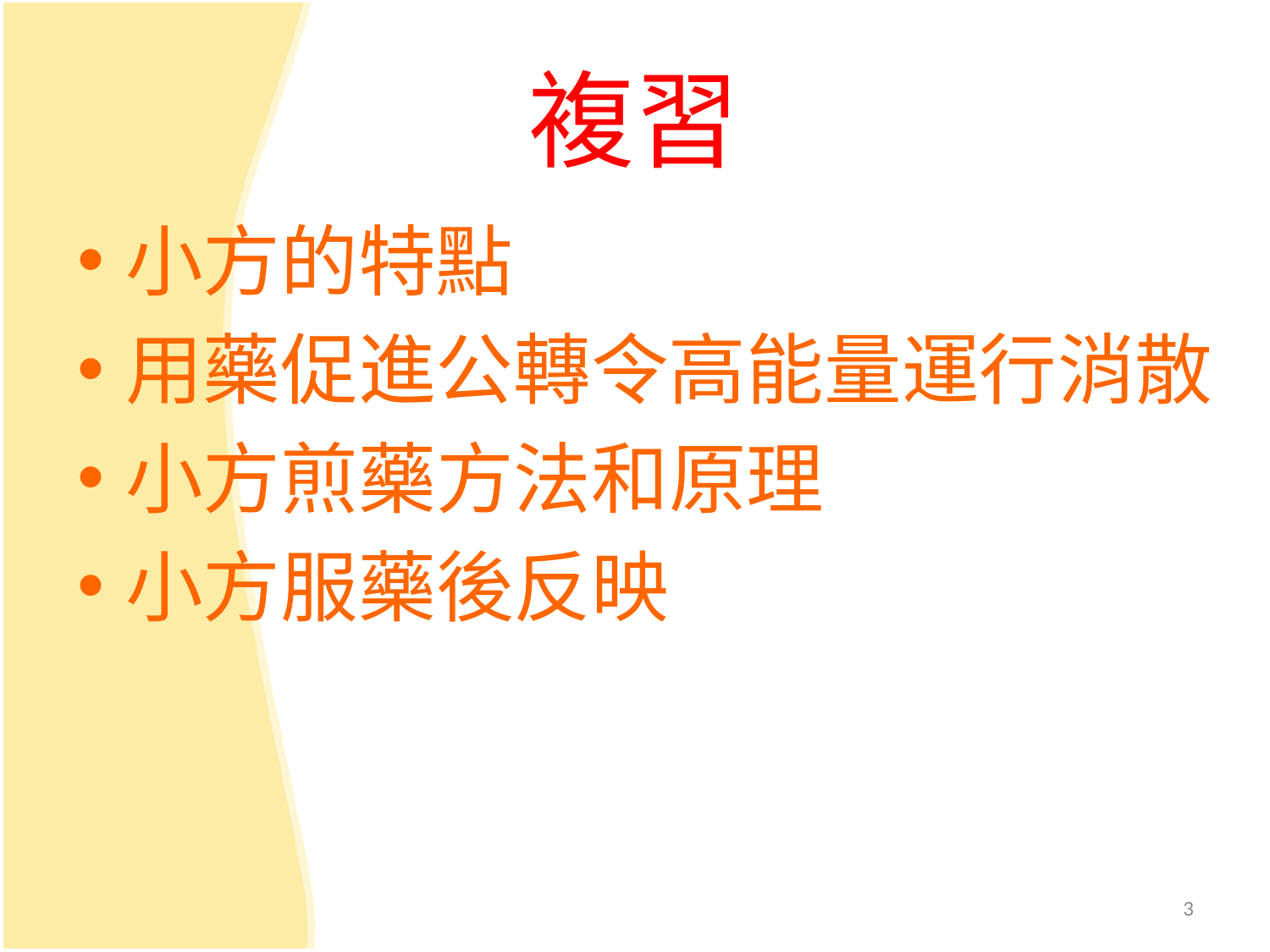

# 複習
小方的特點
用藥促進公轉令高能量運行消散
小方煎藥方法和原理
小方服藥後反映
3